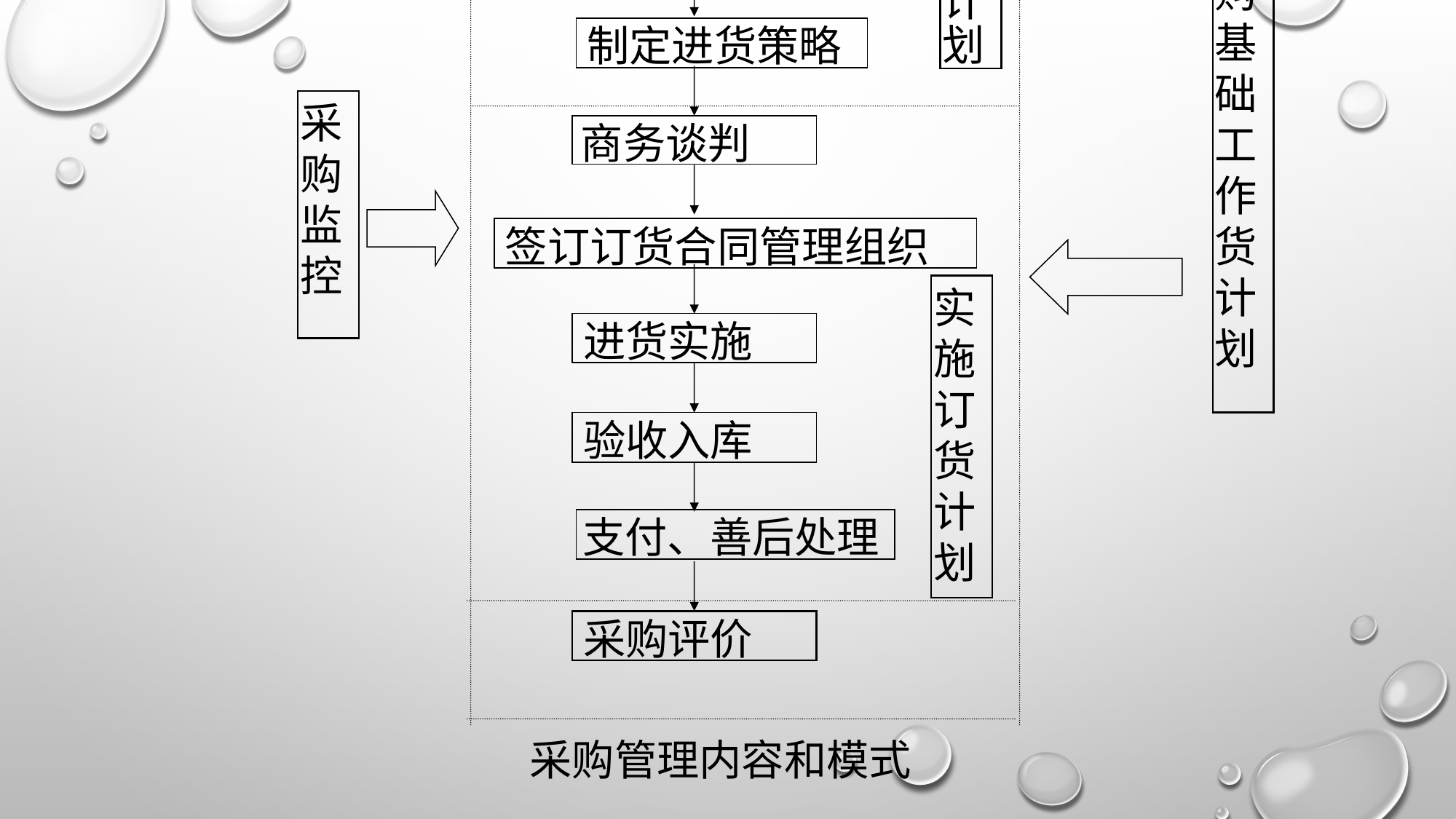

采购管理组织
需求
分析

资源市
场分析

制定
订
货
计划
选择供应商

采购基础工作货计划
制定订货策略

制定进货策略

采购监控

商务谈判

签订订货合同管理组织

实施订货计划
进货实施

验收入库

支付、善后处理

采购评价

采购管理内容和模式